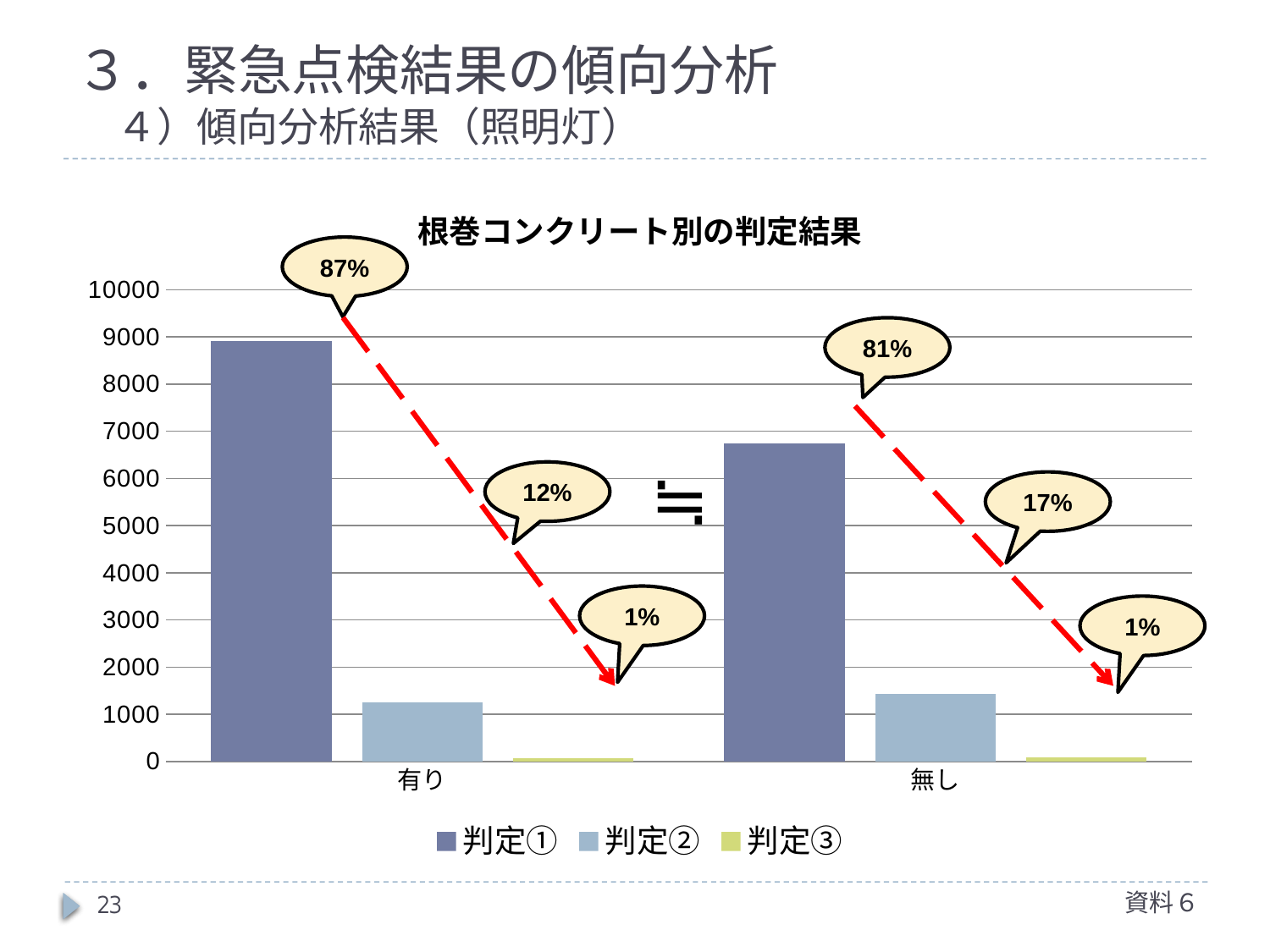

# ３．緊急点検結果の傾向分析 　４）傾向分析結果（照明灯）

### Chart: 根巻コンクリート別の判定結果

| Category | 判定① | 判定② | 判定③ |
|---|---|---|---|
| 有り | 8914.0 | 1252.0 | 76.0 |
| 無し | 6744.0 | 1440.0 | 84.0 |
87%
81%
≒
12%
17%
1%
1%
資料６
23